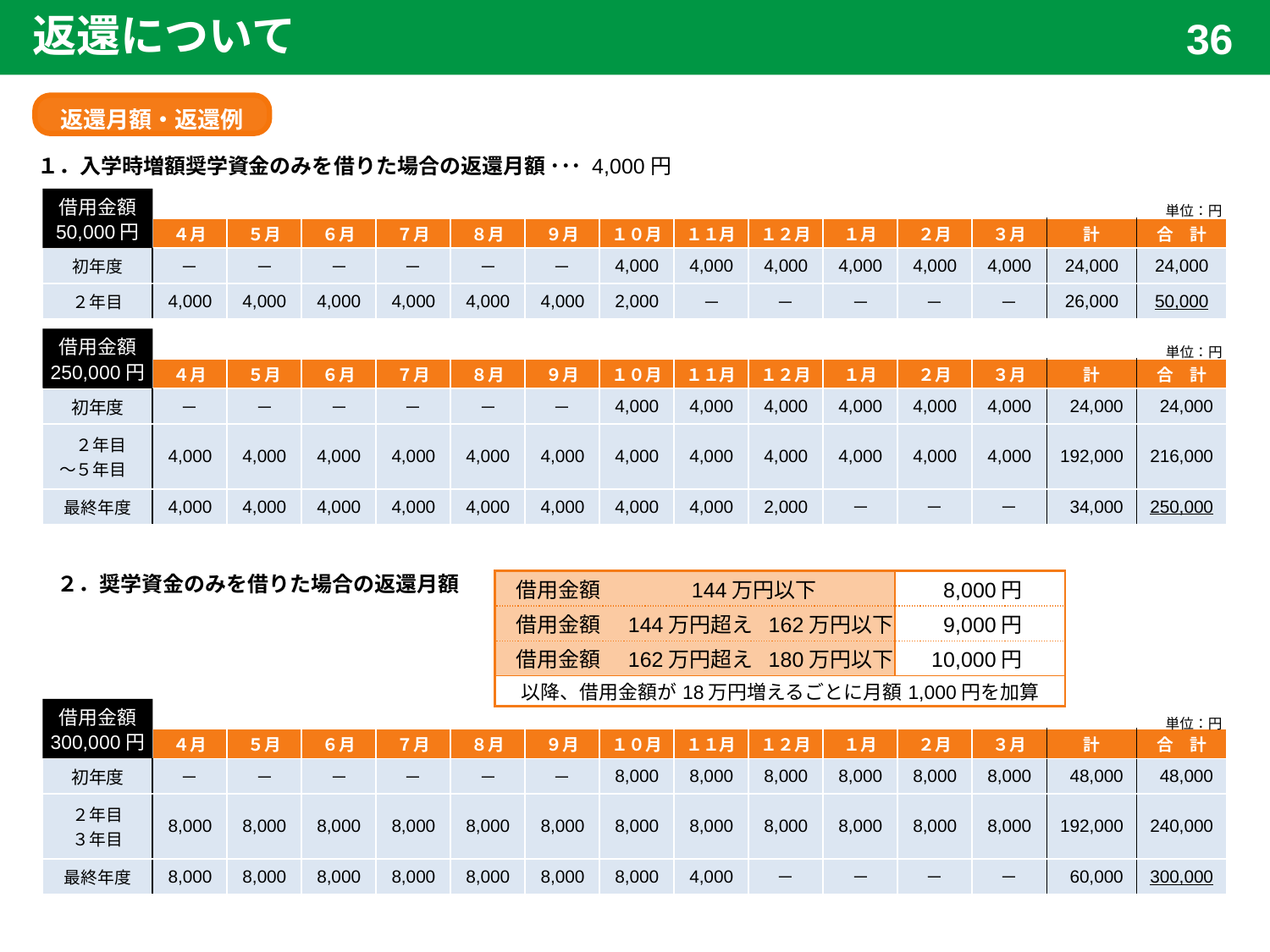

返還について
36
返還月額・返還例
１．入学時増額奨学資金のみを借りた場合の返還月額 ･･･ 4,000円
単位：円
借用金額
50,000円
| 50,000円 | ４月 | ５月 | ６月 | ７月 | ８月 | ９月 | １０月 | １１月 | １２月 | １月 | ２月 | ３月 | 計 | 合　計 |
| --- | --- | --- | --- | --- | --- | --- | --- | --- | --- | --- | --- | --- | --- | --- |
| 初年度 | － | － | － | － | － | － | 4,000 | 4,000 | 4,000 | 4,000 | 4,000 | 4,000 | 24,000 | 24,000 |
| ２年目 | 4,000 | 4,000 | 4,000 | 4,000 | 4,000 | 4,000 | 2,000 | － | － | － | － | － | 26,000 | 50,000 |
単位：円
借用金額
250,000円
|  | ４月 | ５月 | ６月 | ７月 | ８月 | ９月 | １０月 | １１月 | １２月 | １月 | ２月 | ３月 | 計 | 合　計 |
| --- | --- | --- | --- | --- | --- | --- | --- | --- | --- | --- | --- | --- | --- | --- |
| 初年度 | － | － | － | － | － | － | 4,000 | 4,000 | 4,000 | 4,000 | 4,000 | 4,000 | 24,000 | 24,000 |
| ２年目 　～５年目 | 4,000 | 4,000 | 4,000 | 4,000 | 4,000 | 4,000 | 4,000 | 4,000 | 4,000 | 4,000 | 4,000 | 4,000 | 192,000 | 216,000 |
| 最終年度 | 4,000 | 4,000 | 4,000 | 4,000 | 4,000 | 4,000 | 4,000 | 4,000 | 2,000 | － | － | － | 34,000 | 250,000 |
２．奨学資金のみを借りた場合の返還月額
| 借用金額　　　　144万円以下 | 8,000円 |
| --- | --- |
| 借用金額　144万円超え 162万円以下 | 9,000円 |
| 借用金額　162万円超え 180万円以下 | 10,000円 |
| 以降、借用金額が18万円増えるごとに月額1,000円を加算 |  |
単位：円
借用金額
300,000円
|  | ４月 | ５月 | ６月 | ７月 | ８月 | ９月 | １０月 | １１月 | １２月 | １月 | ２月 | ３月 | 計 | 合　計 |
| --- | --- | --- | --- | --- | --- | --- | --- | --- | --- | --- | --- | --- | --- | --- |
| 初年度 | － | － | － | － | － | － | 8,000 | 8,000 | 8,000 | 8,000 | 8,000 | 8,000 | 48,000 | 48,000 |
| ２年目 ３年目 | 8,000 | 8,000 | 8,000 | 8,000 | 8,000 | 8,000 | 8,000 | 8,000 | 8,000 | 8,000 | 8,000 | 8,000 | 192,000 | 240,000 |
| 最終年度 | 8,000 | 8,000 | 8,000 | 8,000 | 8,000 | 8,000 | 8,000 | 4,000 | － | － | － | － | 60,000 | 300,000 |